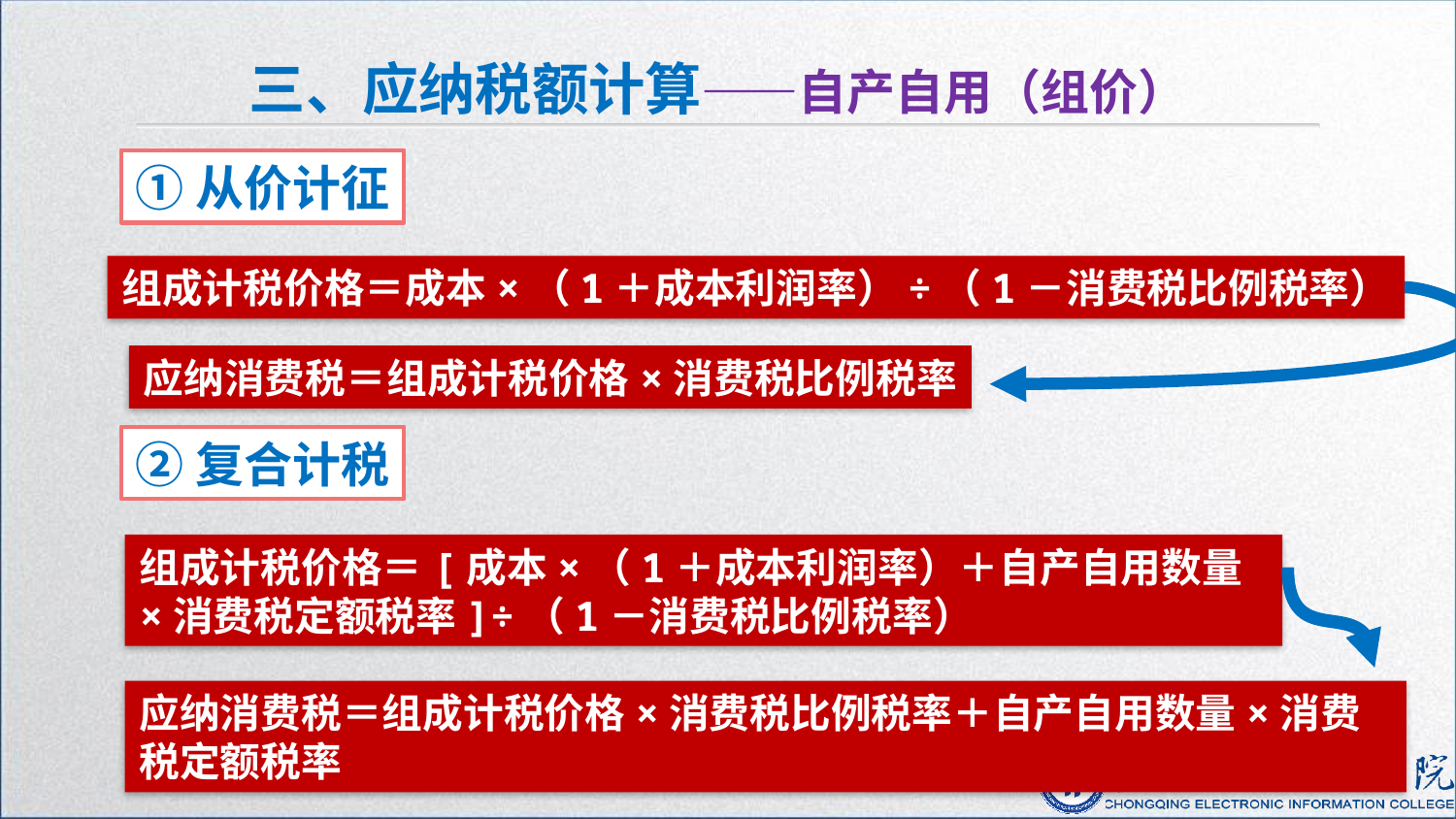

三、应纳税额计算——自产自用（组价）
①从价计征
组成计税价格＝成本×（1＋成本利润率）÷（1－消费税比例税率）
应纳消费税＝组成计税价格×消费税比例税率
②复合计税
组成计税价格＝[成本×（1＋成本利润率）＋自产自用数量×消费税定额税率]÷（1－消费税比例税率）
应纳消费税＝组成计税价格×消费税比例税率＋自产自用数量×消费税定额税率